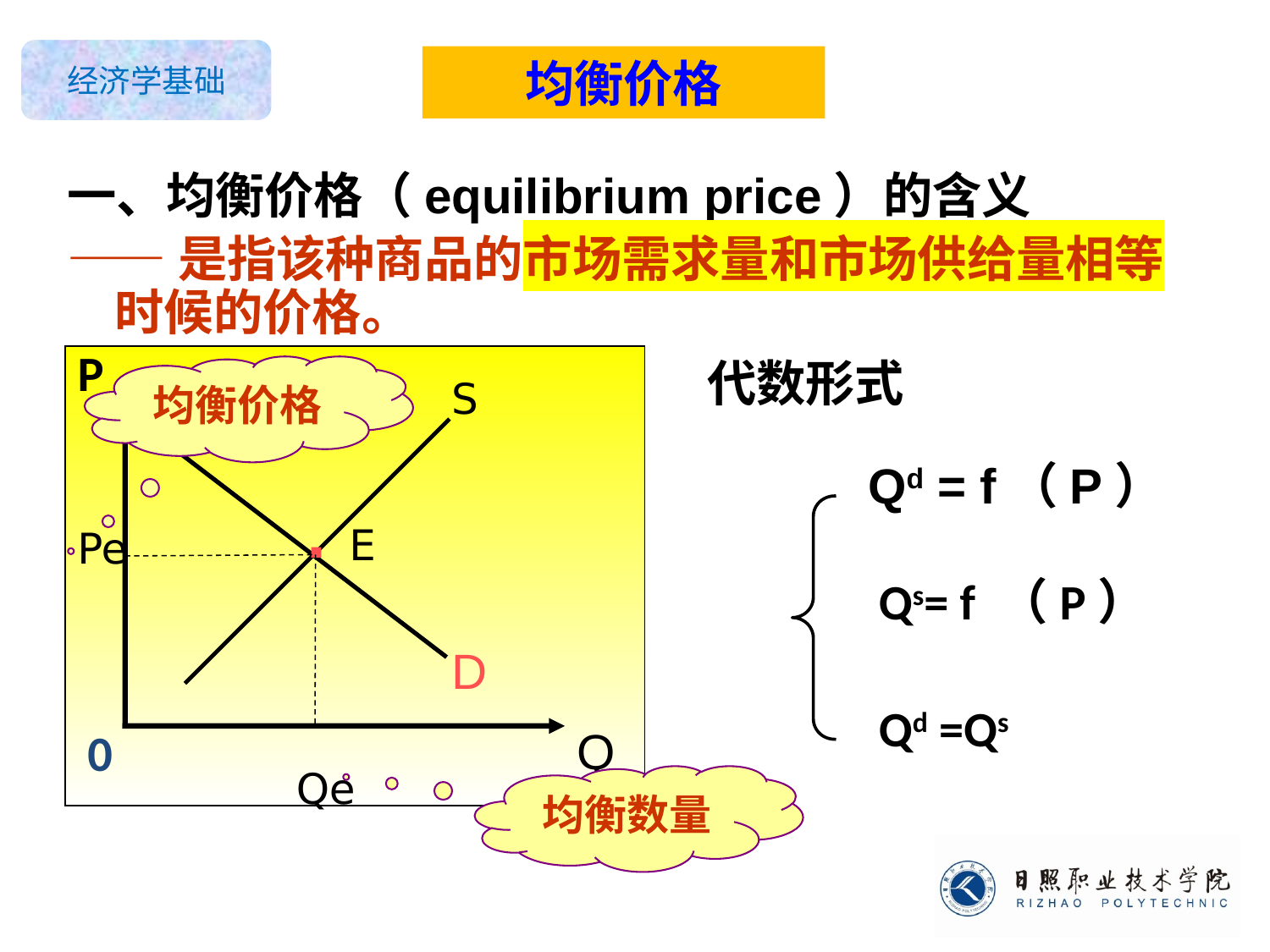

均衡价格
一、均衡价格（equilibrium price）的含义
——是指该种商品的市场需求量和市场供给量相等时候的价格。
P

代数形式
均衡价格
S

Qd = f（P）
.

E
Pe

Qs= f （P）
D
Qd =Qs
Q
0
Qe
均衡数量